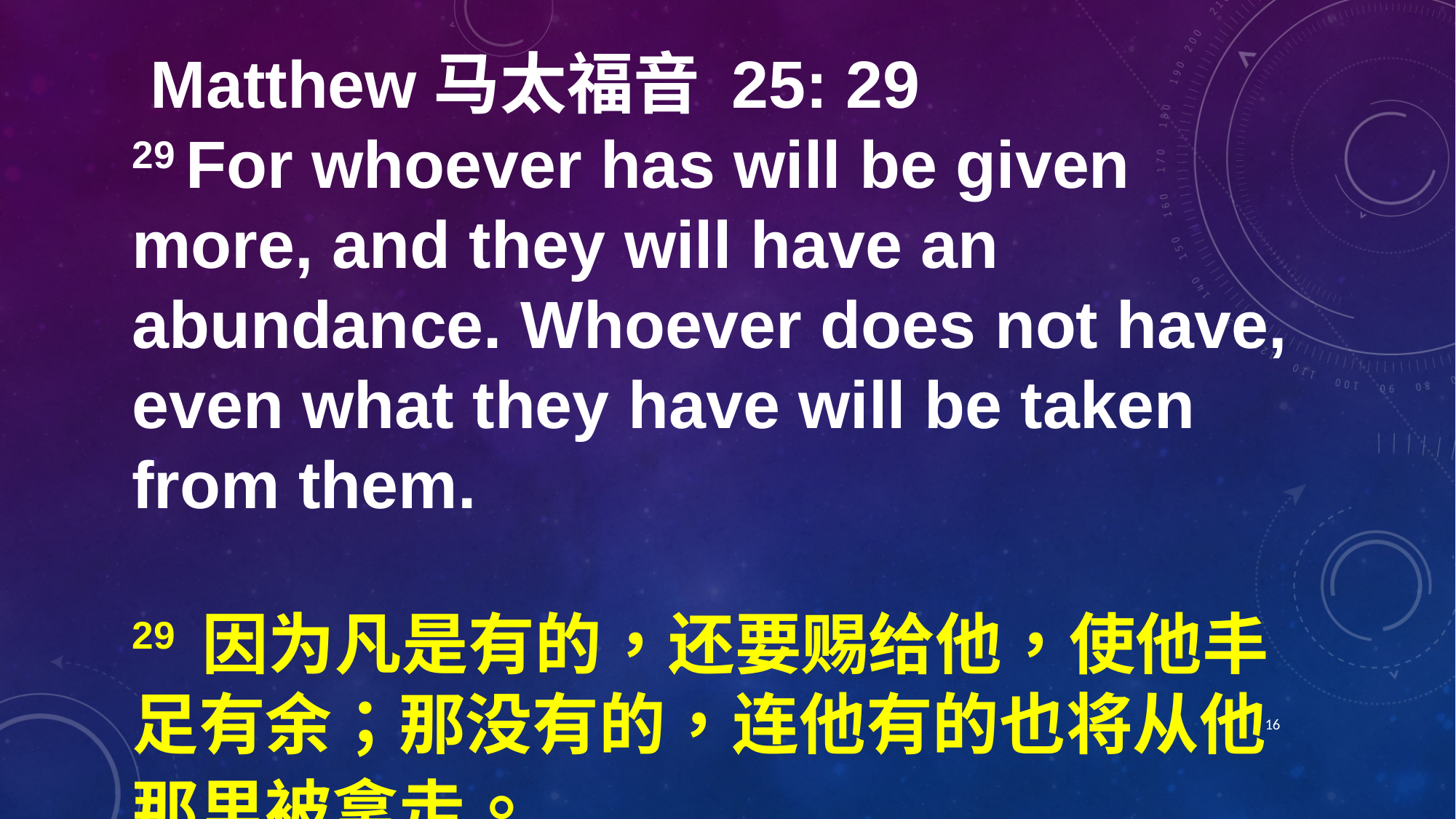

Matthew马太福音 25: 29
29 For whoever has will be given more, and they will have an abundance. Whoever does not have, even what they have will be taken from them.

29 因为凡是有的，还要赐给他，使他丰足有余；那没有的，连他有的也将从他那里被拿走。
16